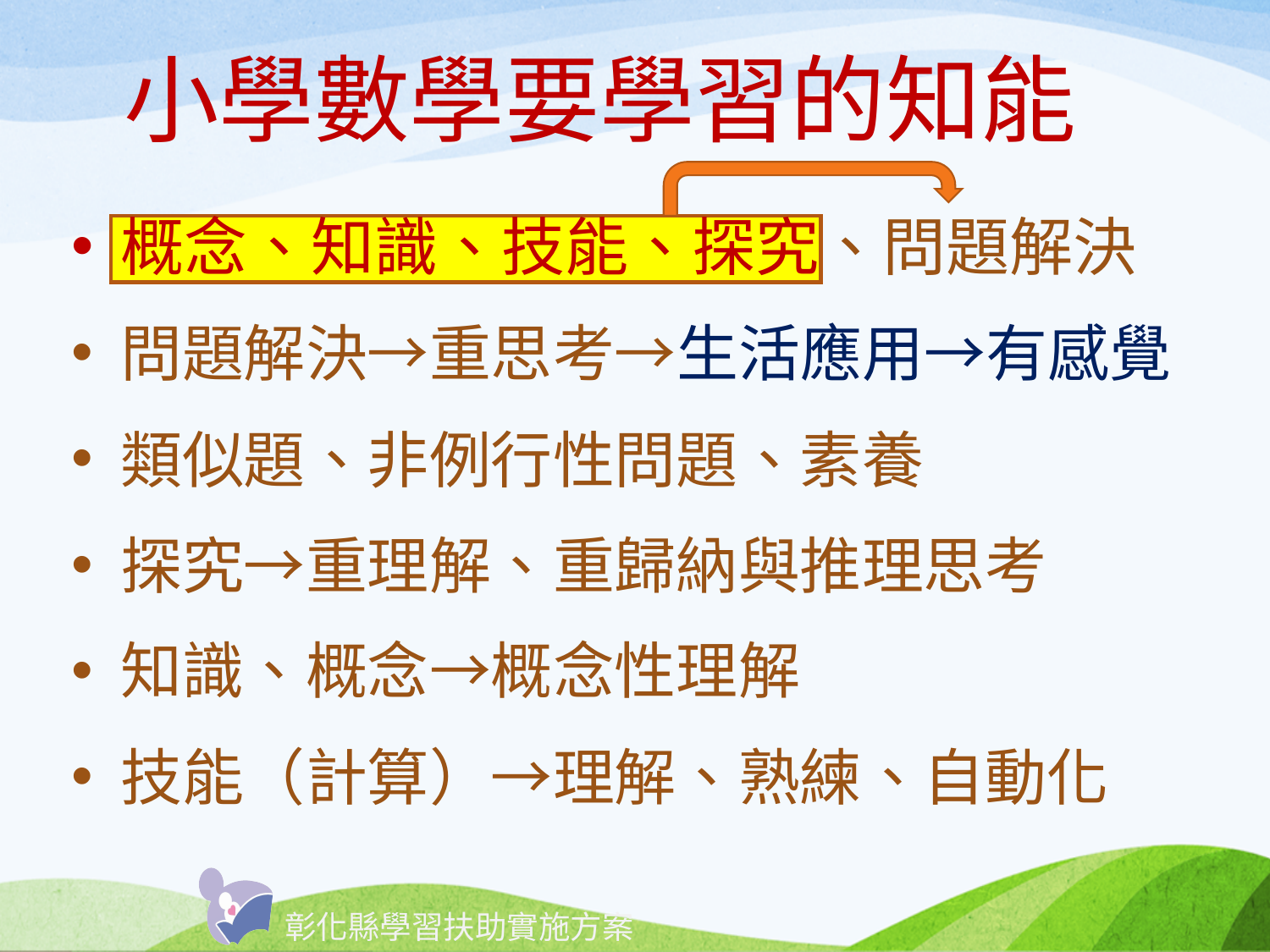

# 小學數學要學習的知能

概念、知識、技能、探究、問題解決
問題解決→重思考→生活應用→有感覺
類似題、非例行性問題、素養
探究→重理解、重歸納與推理思考
知識、概念→概念性理解
技能（計算）→理解、熟練、自動化